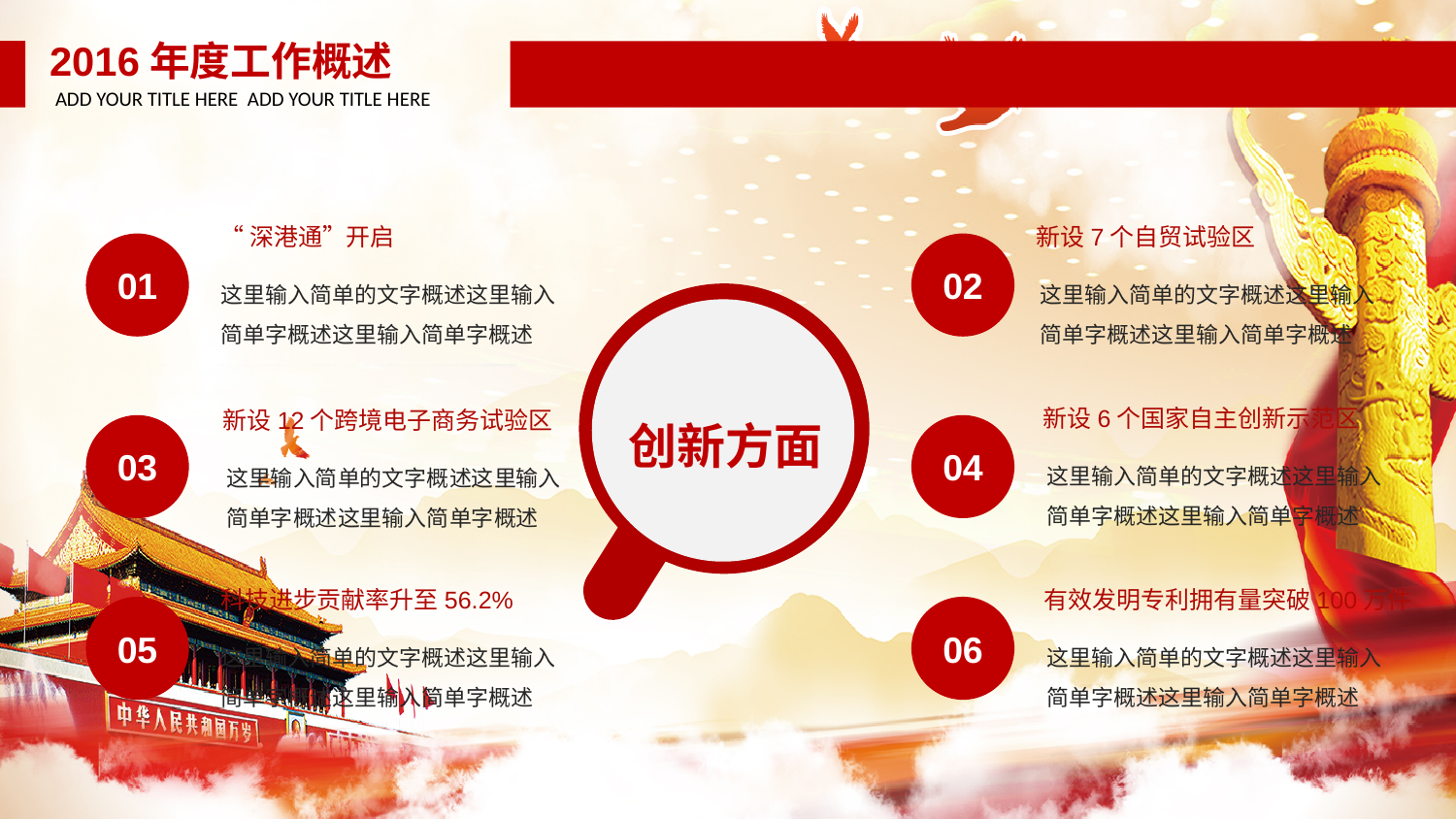

2016年度工作概述

ADD YOUR TITLE HERE  ADD YOUR TITLE HERE
“深港通”开启
这里输入简单的文字概述这里输入简单字概述这里输入简单字概述
01
新设7个自贸试验区
这里输入简单的文字概述这里输入简单字概述这里输入简单字概述
02

创新方面
新设6个国家自主创新示范区
这里输入简单的文字概述这里输入简单字概述这里输入简单字概述
04
新设12个跨境电子商务试验区
这里输入简单的文字概述这里输入简单字概述这里输入简单字概述
03
科技进步贡献率升至56.2%
这里输入简单的文字概述这里输入简单字概述这里输入简单字概述
05
有效发明专利拥有量突破100万件
这里输入简单的文字概述这里输入简单字概述这里输入简单字概述
06